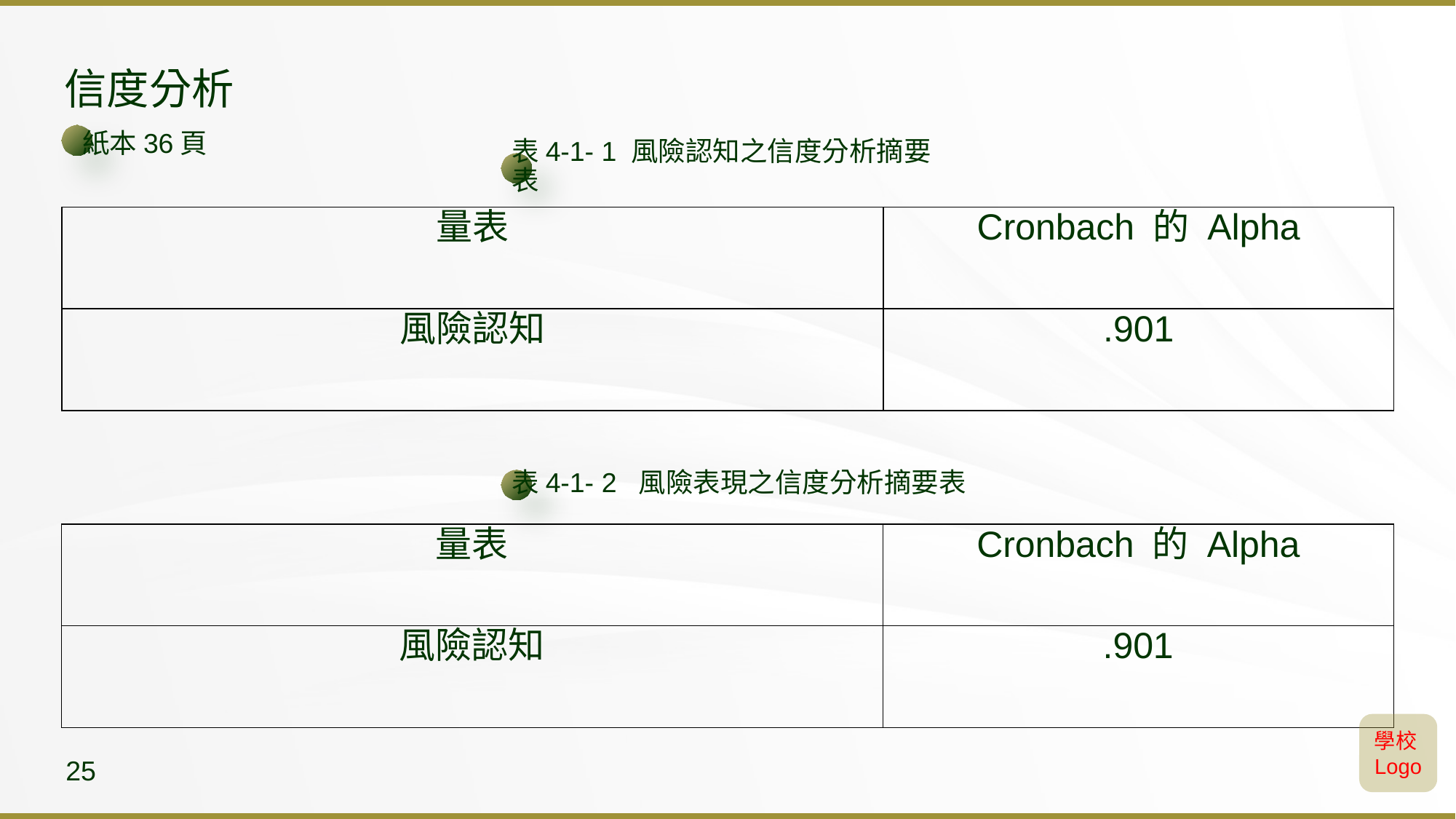

信度分析
紙本36頁
表4-1- 1 風險認知之信度分析摘要表

| 量表 | Cronbach 的 Alpha |
| --- | --- |
| 風險認知 | .901 |
表4-1- 2  風險表現之信度分析摘要表

| 量表 | Cronbach 的 Alpha |
| --- | --- |
| 風險認知 | .901 |
學校Logo
25